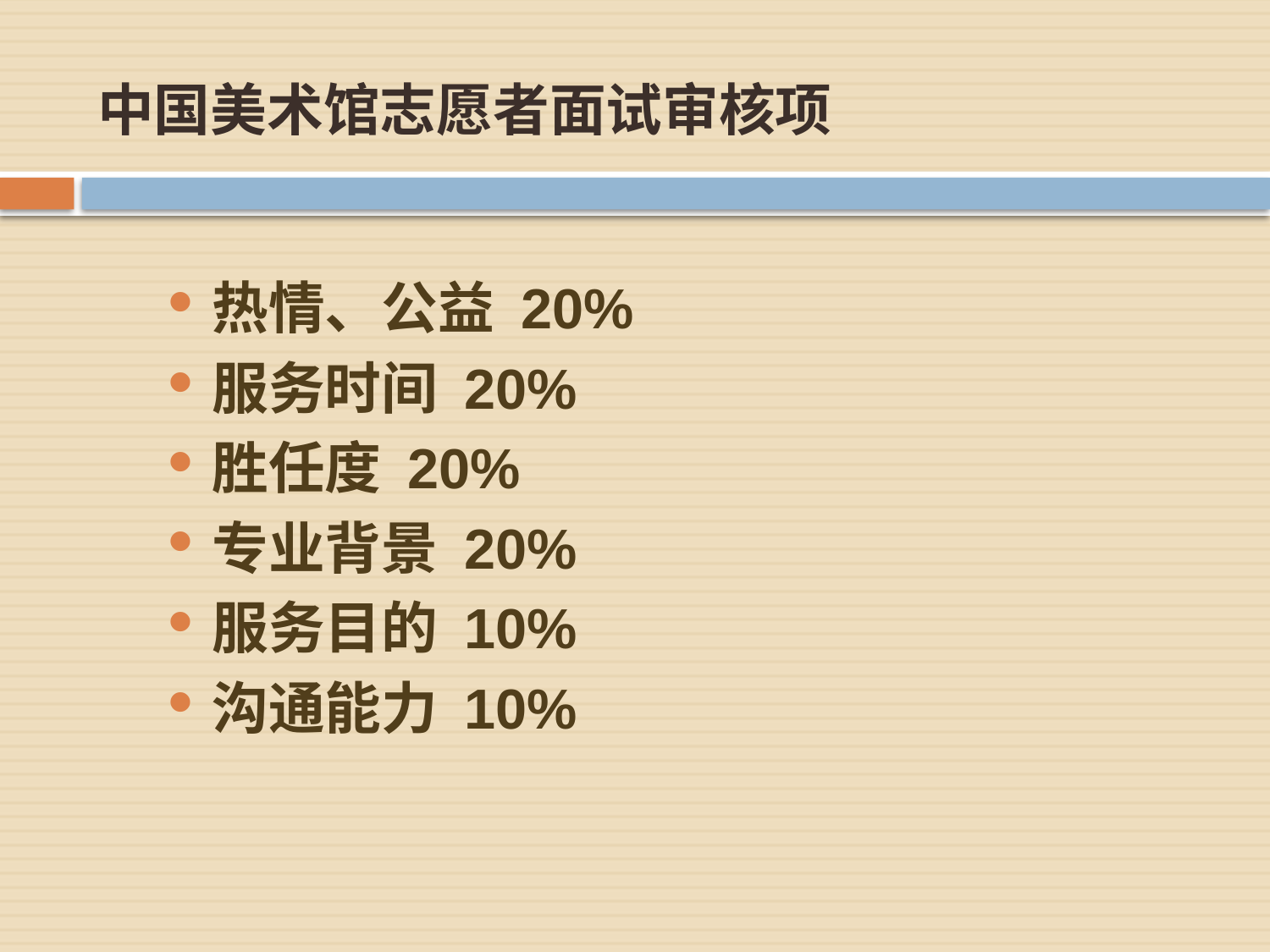

# 中国美术馆志愿者面试审核项
热情、公益 20%
服务时间 20%
胜任度 20%
专业背景 20%
服务目的 10%
沟通能力 10%